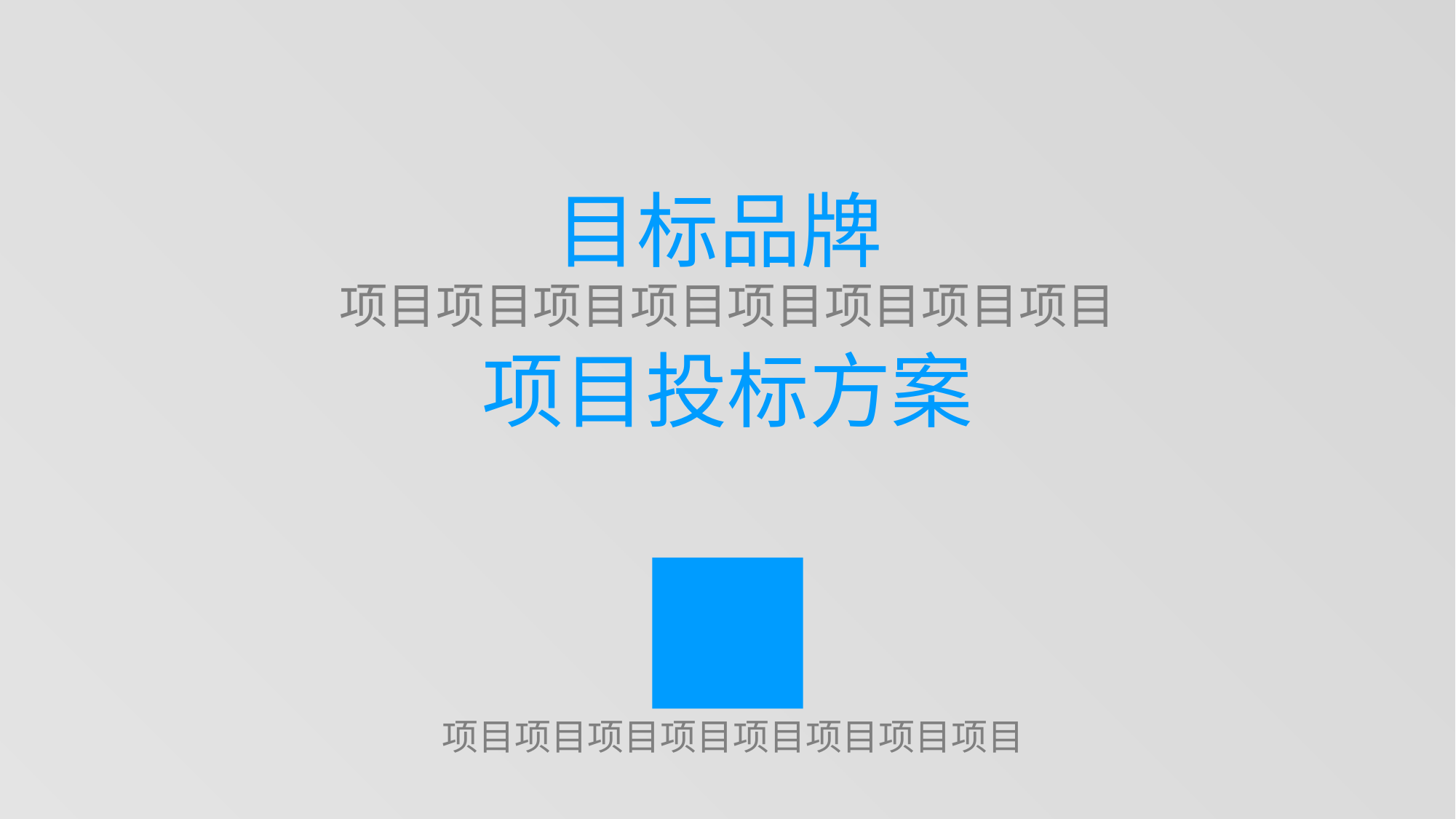

目标品牌
项目项目项目项目项目项目项目项目
项目投标方案

项目项目项目项目项目项目项目项目